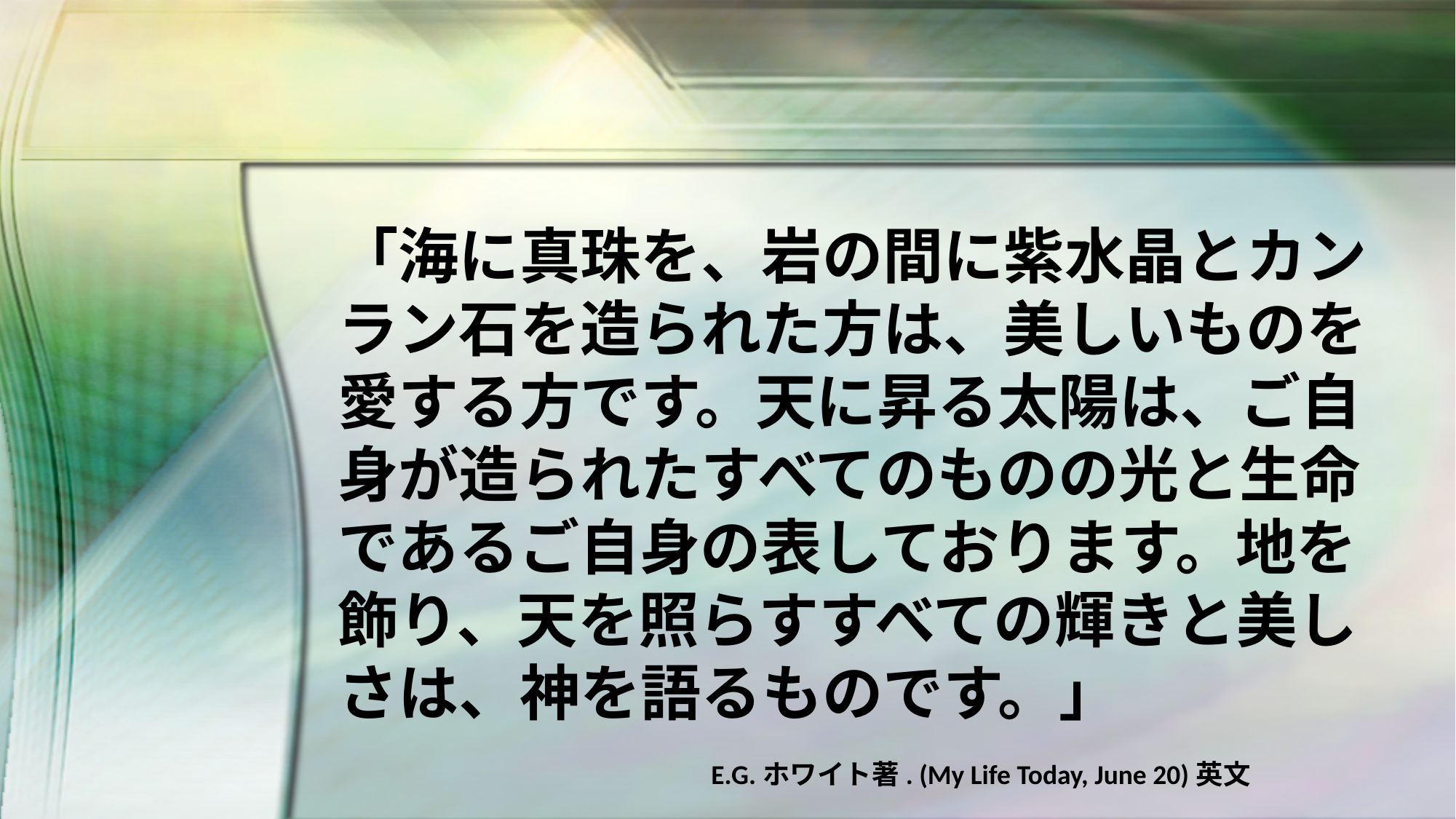

「海に真珠を、岩の間に紫水晶とカンラン石を造られた方は、美しいものを愛する方です。天に昇る太陽は、ご自身が造られたすべてのものの光と生命であるご自身の表しております。地を飾り、天を照らすすべての輝きと美しさは、神を語るものです。」
E.G.ホワイト著. (My Life Today, June 20)英文